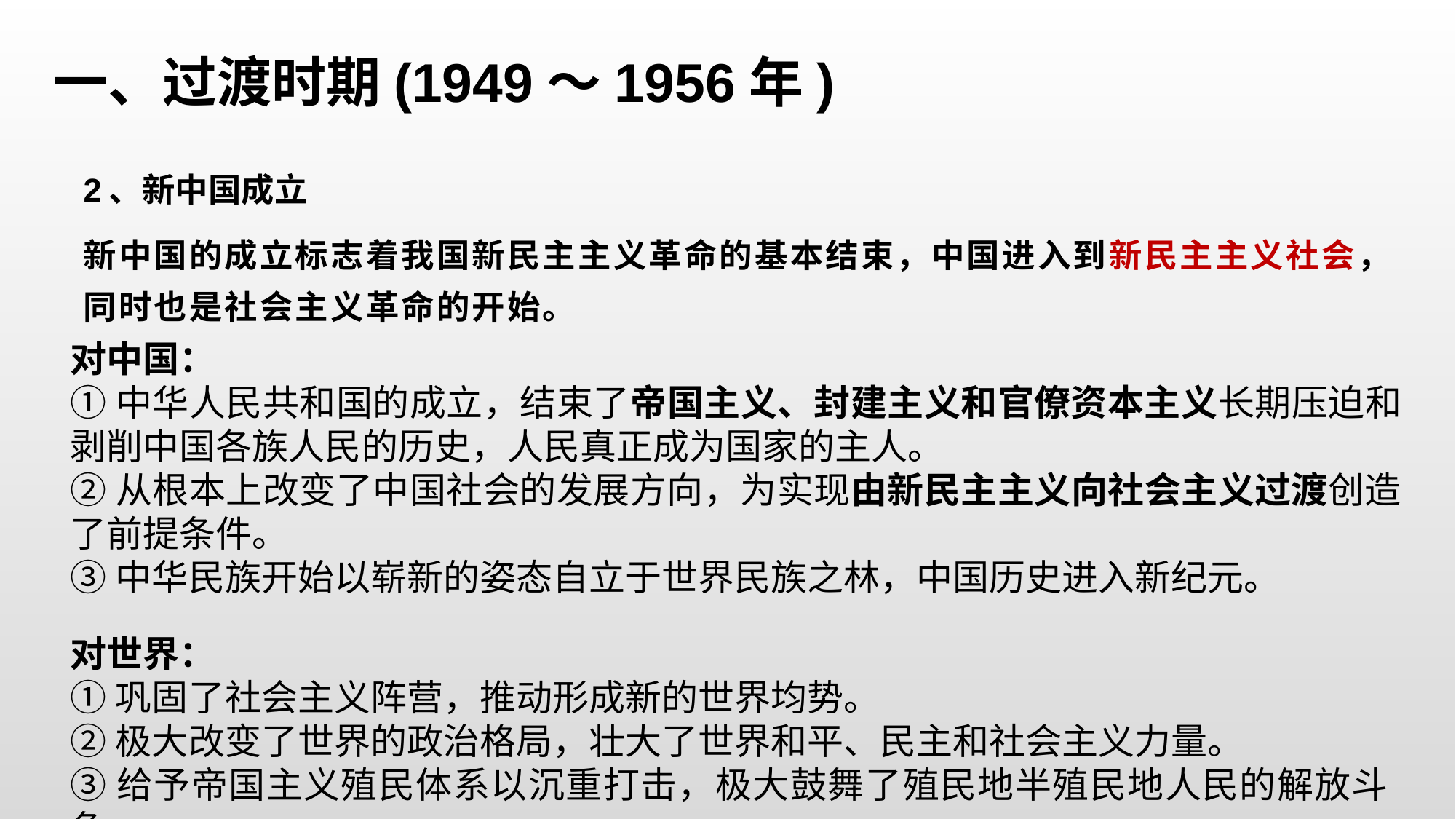

一、过渡时期(1949～1956年)
2、新中国成立
新中国的成立标志着我国新民主主义革命的基本结束，中国进入到新民主主义社会，同时也是社会主义革命的开始。
对中国：
①中华人民共和国的成立，结束了帝国主义、封建主义和官僚资本主义长期压迫和剥削中国各族人民的历史，人民真正成为国家的主人。
②从根本上改变了中国社会的发展方向，为实现由新民主主义向社会主义过渡创造了前提条件。
③中华民族开始以崭新的姿态自立于世界民族之林，中国历史进入新纪元。

对世界：
①巩固了社会主义阵营，推动形成新的世界均势。
②极大改变了世界的政治格局，壮大了世界和平、民主和社会主义力量。
③给予帝国主义殖民体系以沉重打击，极大鼓舞了殖民地半殖民地人民的解放斗争。